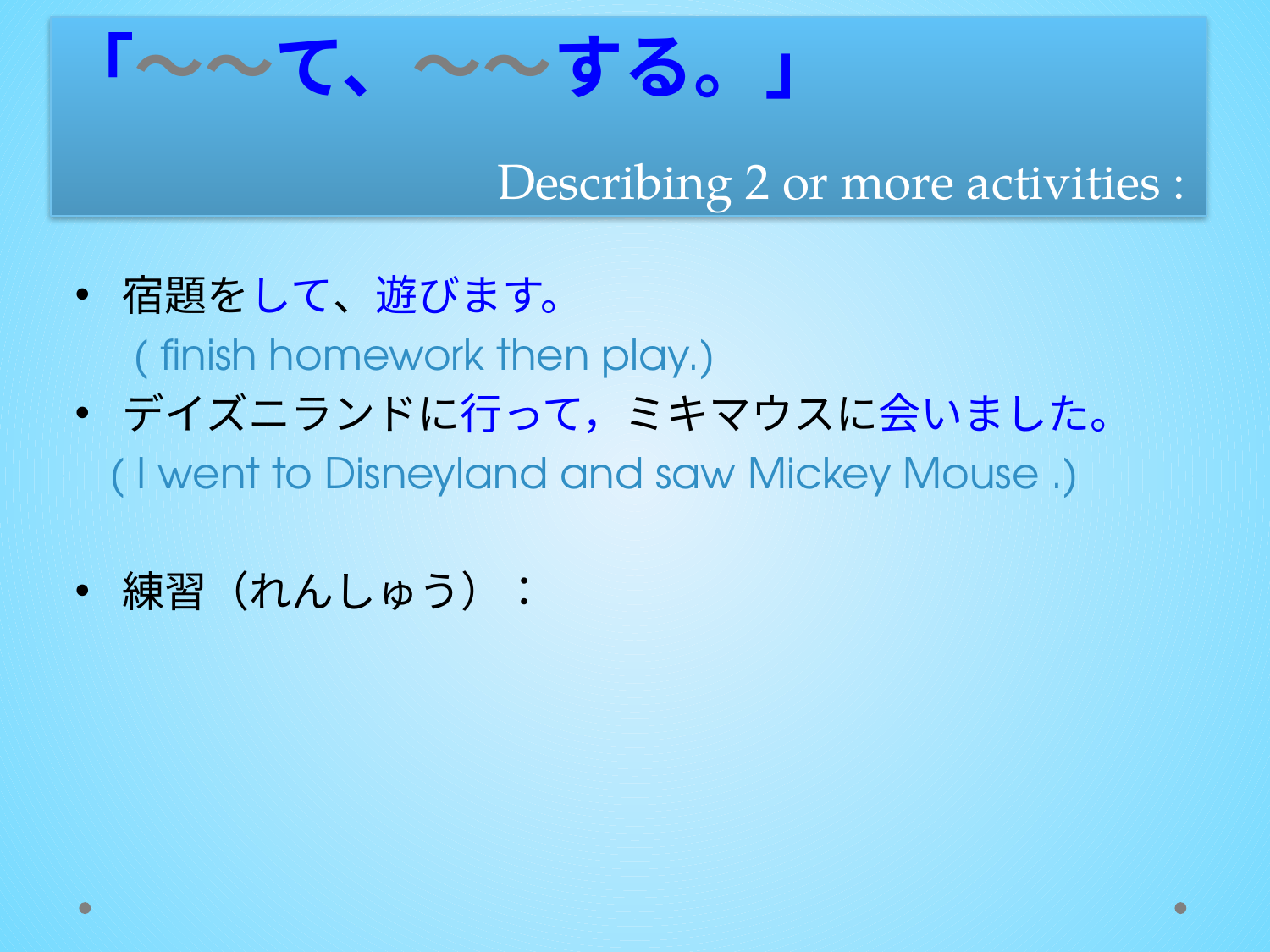

# 「〜〜て、〜〜する。」 　　　　　　　　　　Describing 2 or more activities :
宿題をして、遊びます。
     ( finish homework then play.)
デイズニランドに行って，ミキマウスに会いました。
   ( I went to Disneyland and saw Mickey Mouse .)

練習（れんしゅう）：